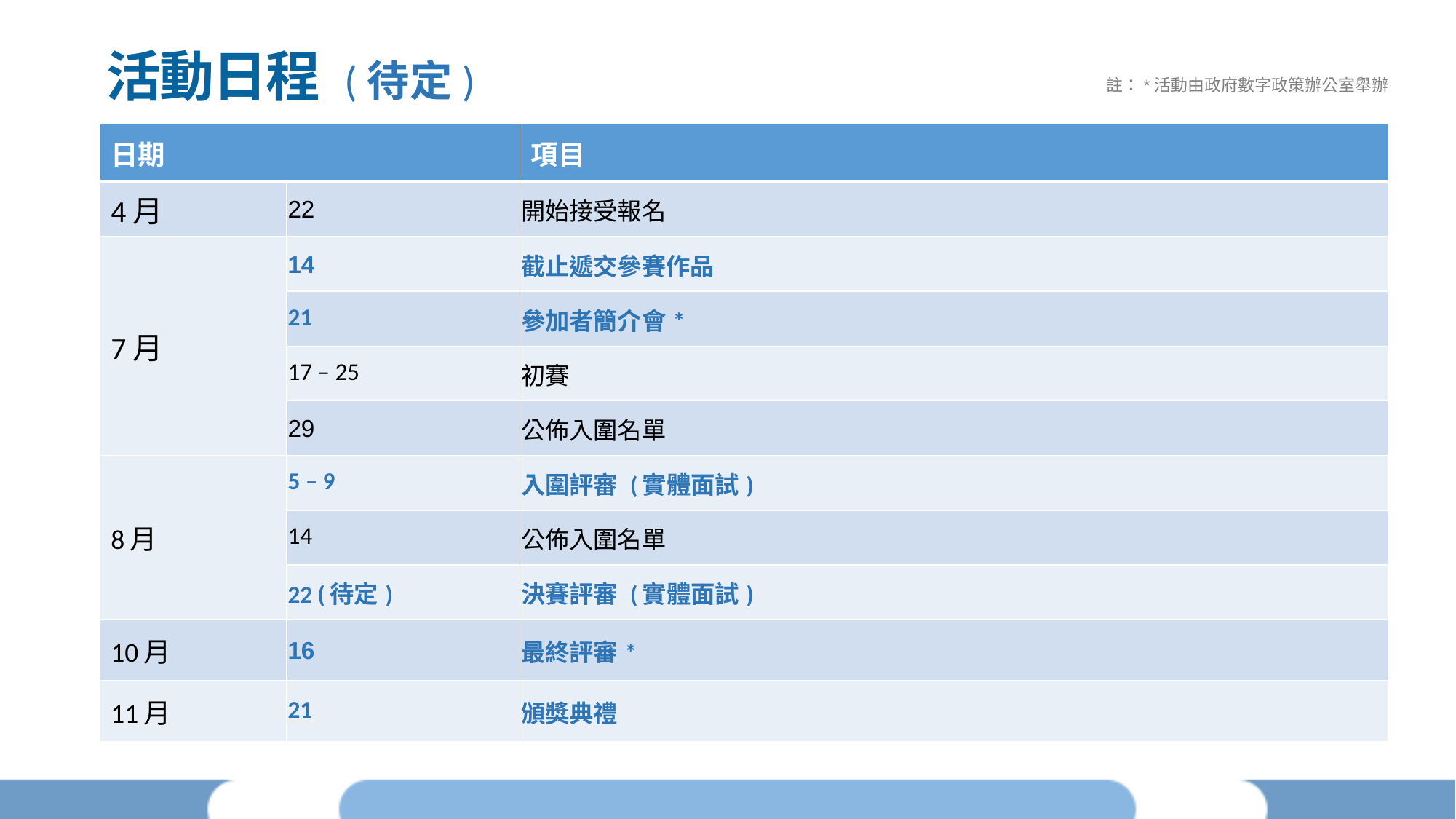

# 活動日程 (待定)
註：*活動由政府數字政策辦公室舉辦
| 日期 |  | 項目 |
| --- | --- | --- |
| 4月 | 22 | 開始接受報名 |
| 7月 | 14 | 截止遞交參賽作品 |
|  | 21 | 參加者簡介會\* |
|  | 17 – 25 | 初賽 |
|  | 29 | 公佈入圍名單 |
| 8月 | 5 – 9 | 入圍評審 (實體面試) |
|  | 14 | 公佈入圍名單 |
|  | 22 (待定) | 決賽評審 (實體面試) |
| 10月 | 16 | 最終評審\* |
| 11月 | 21 | 頒獎典禮 |